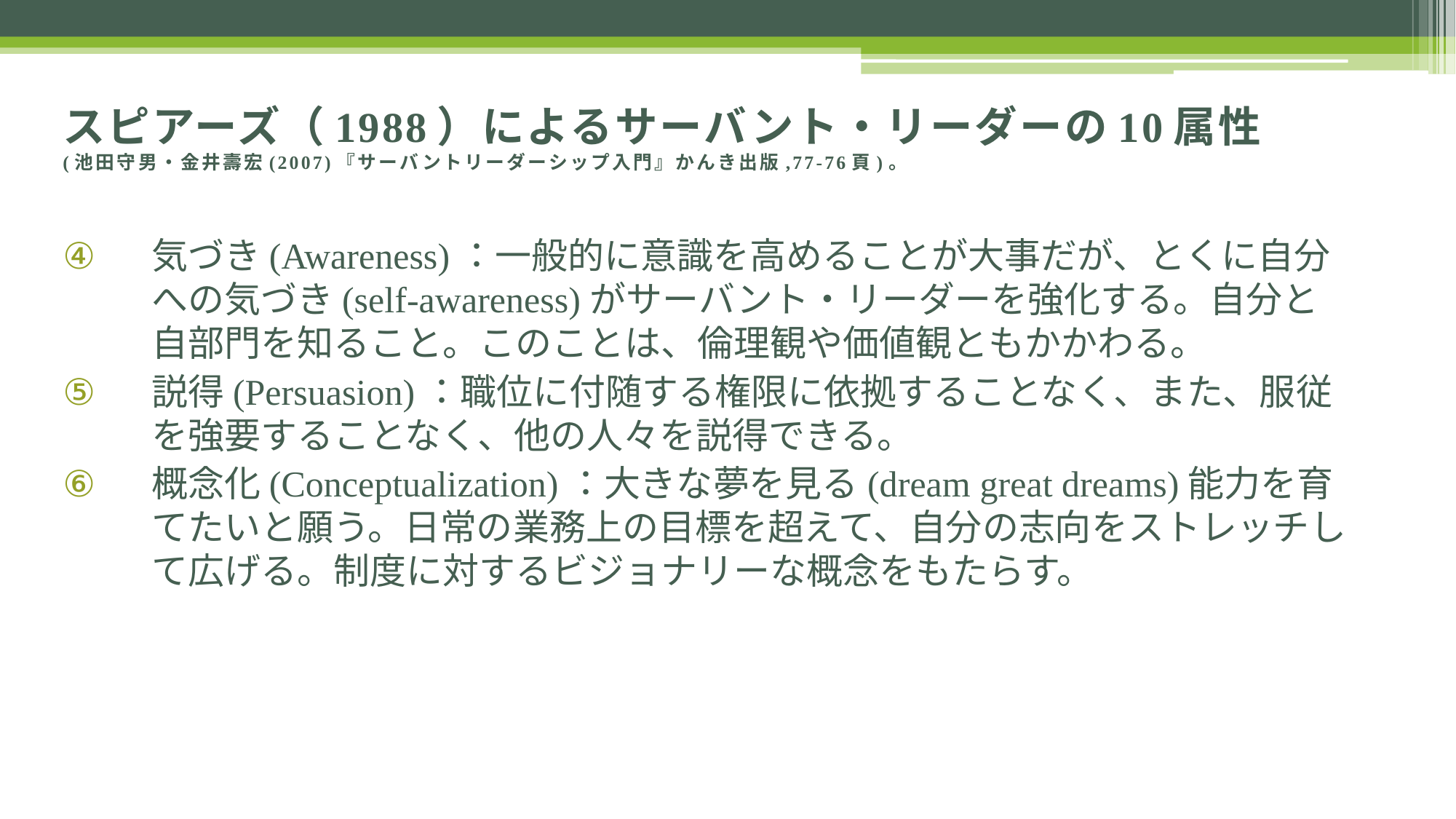

# スピアーズ（1988）によるサーバント・リーダーの10属性 (池田守男・金井壽宏(2007)『サーバントリーダーシップ入門』かんき出版,77-76頁)。
気づき(Awareness)：一般的に意識を高めることが大事だが、とくに自分への気づき(self-awareness)がサーバント・リーダーを強化する。自分と自部門を知ること。このことは、倫理観や価値観ともかかわる。
説得(Persuasion)：職位に付随する権限に依拠することなく、また、服従を強要することなく、他の人々を説得できる。
概念化(Conceptualization)：大きな夢を見る(dream great dreams)能力を育てたいと願う。日常の業務上の目標を超えて、自分の志向をストレッチして広げる。制度に対するビジョナリーな概念をもたらす。